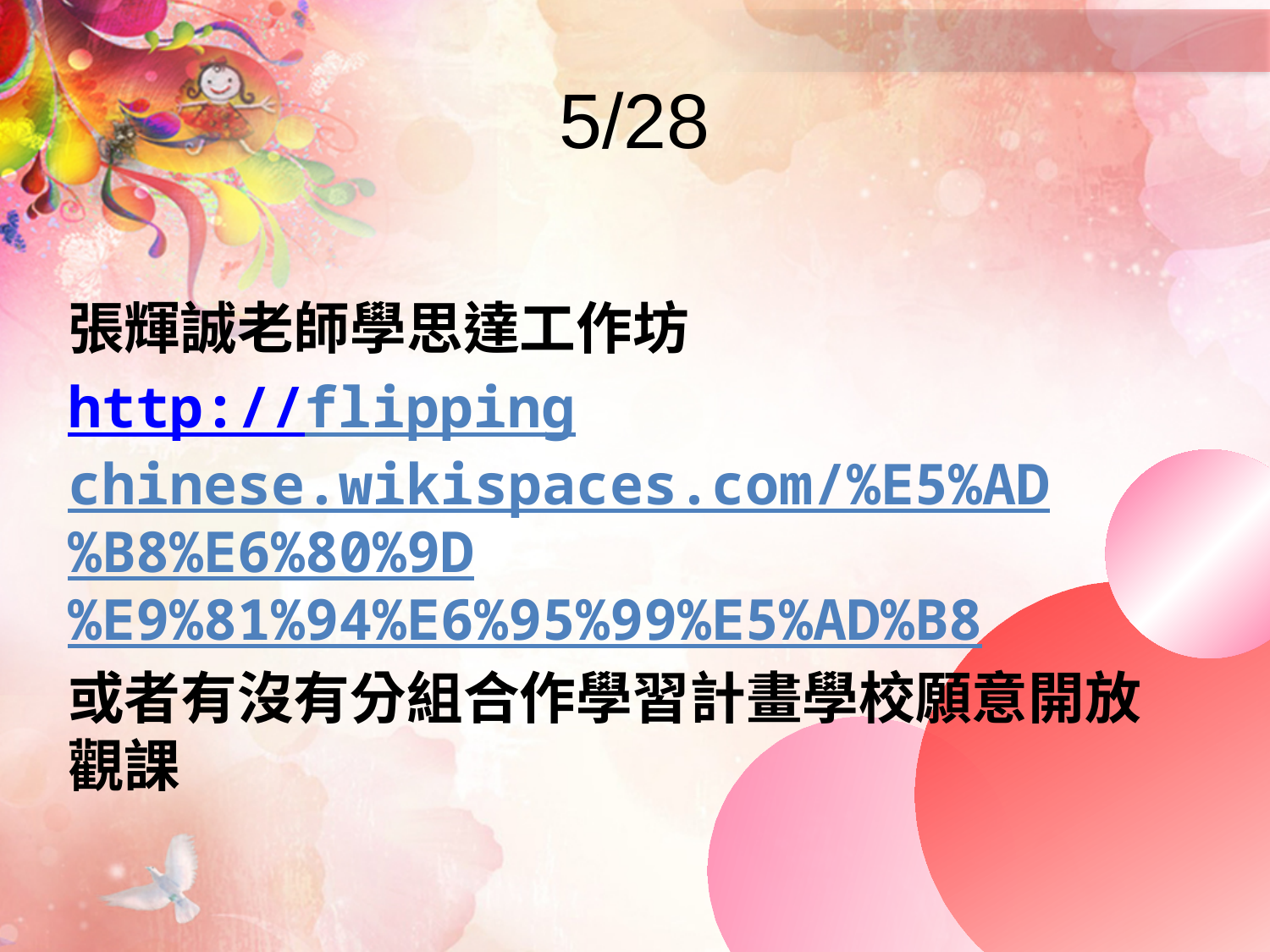

# 5/28
張輝誠老師學思達工作坊
http://flipping chinese.wikispaces.com/%E5%AD%B8%E6%80%9D%E9%81%94%E6%95%99%E5%AD%B8
或者有沒有分組合作學習計畫學校願意開放觀課